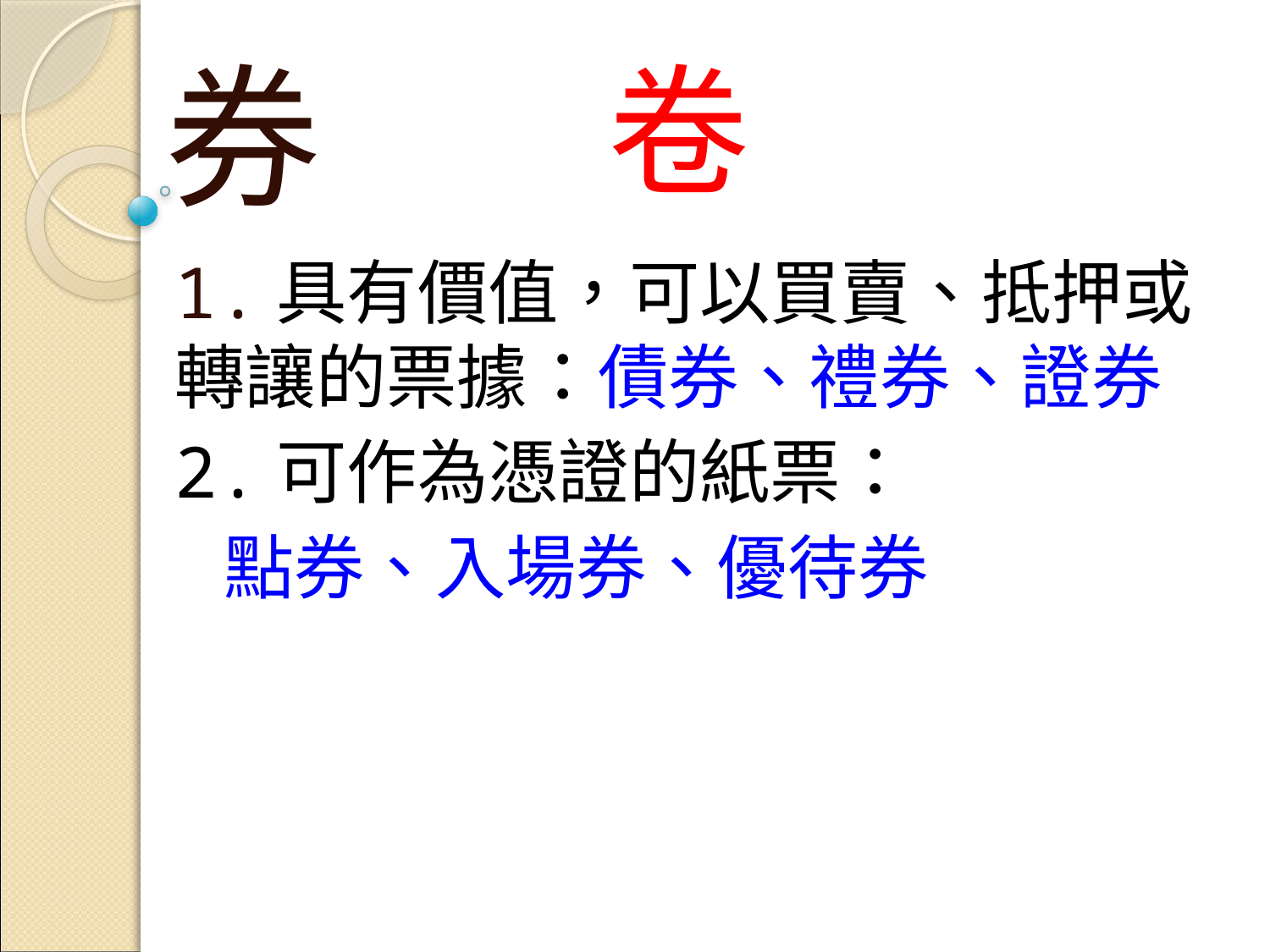

券
# 卷
1.具有價值，可以買賣、抵押或轉讓的票據：債券、禮券、證券
2.可作為憑證的紙票：
  點券、入場券、優待券